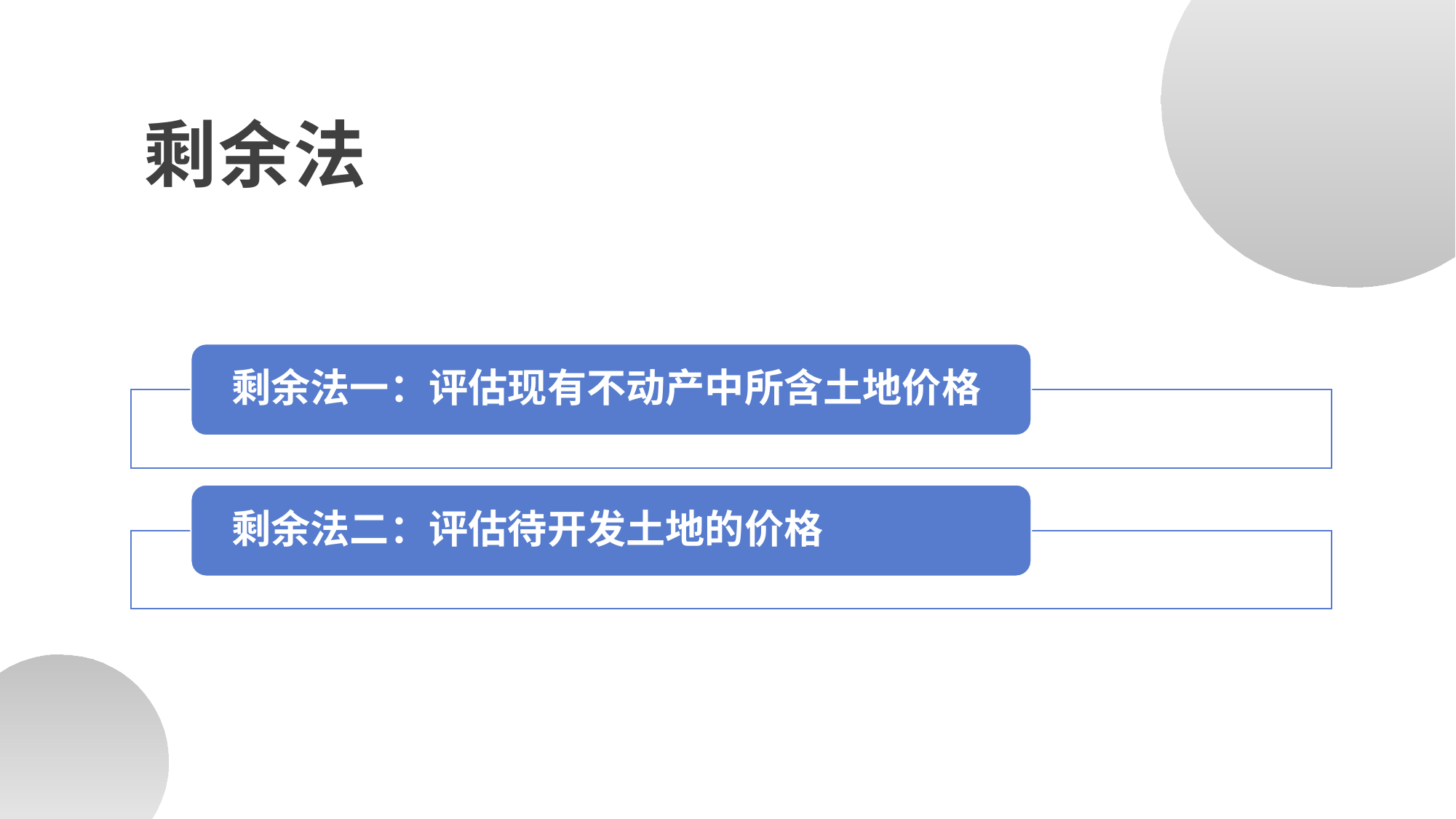

剩余法
剩余法一：评估现有不动产中所含土地价格
剩余法二：评估待开发土地的价格